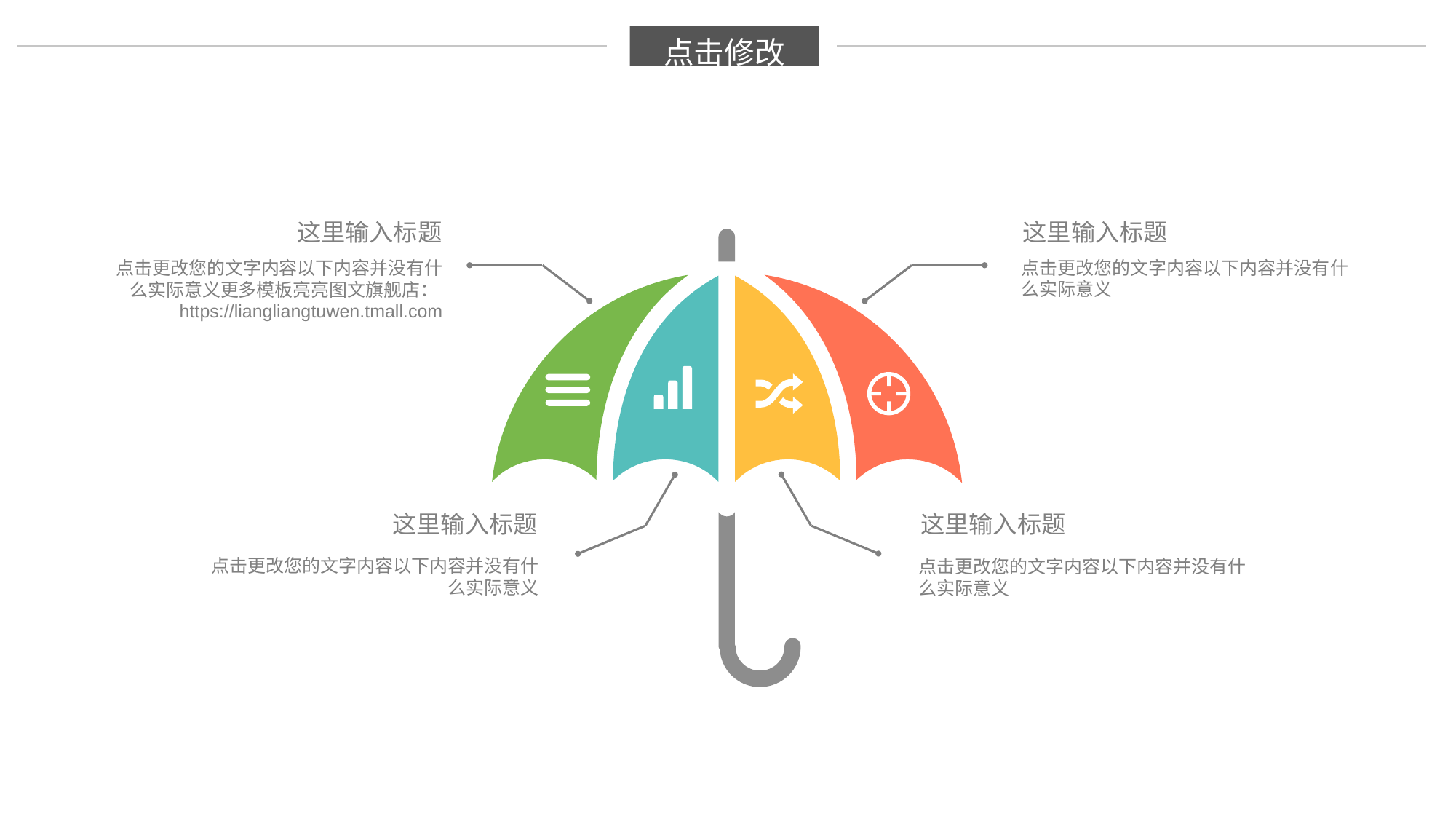

点击修改
这里输入标题
点击更改您的文字内容以下内容并没有什么实际意义
这里输入标题
点击更改您的文字内容以下内容并没有什么实际意义更多模板亮亮图文旗舰店：https://liangliangtuwen.tmall.com

这里输入标题
点击更改您的文字内容以下内容并没有什么实际意义
这里输入标题
点击更改您的文字内容以下内容并没有什么实际意义